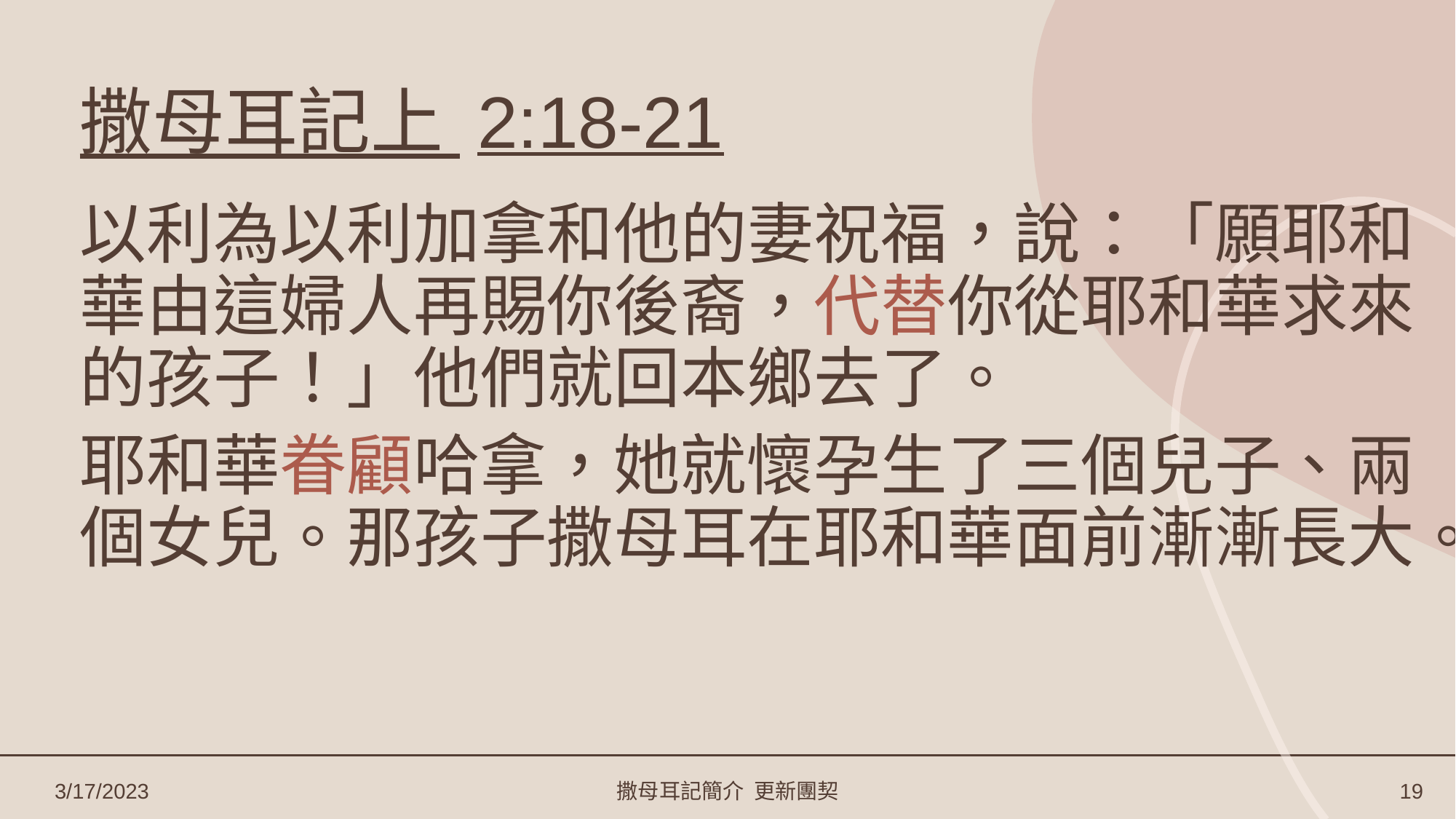

# 撒母耳記上 2:18-21
以利為以利加拿和他的妻祝福，說：「願耶和華由這婦人再賜你後裔，代替你從耶和華求來的孩子！」他們就回本鄉去了。
耶和華眷顧哈拿，她就懷孕生了三個兒子、兩個女兒。那孩子撒母耳在耶和華面前漸漸長大。
3/17/2023
撒母耳記簡介  更新團契
19